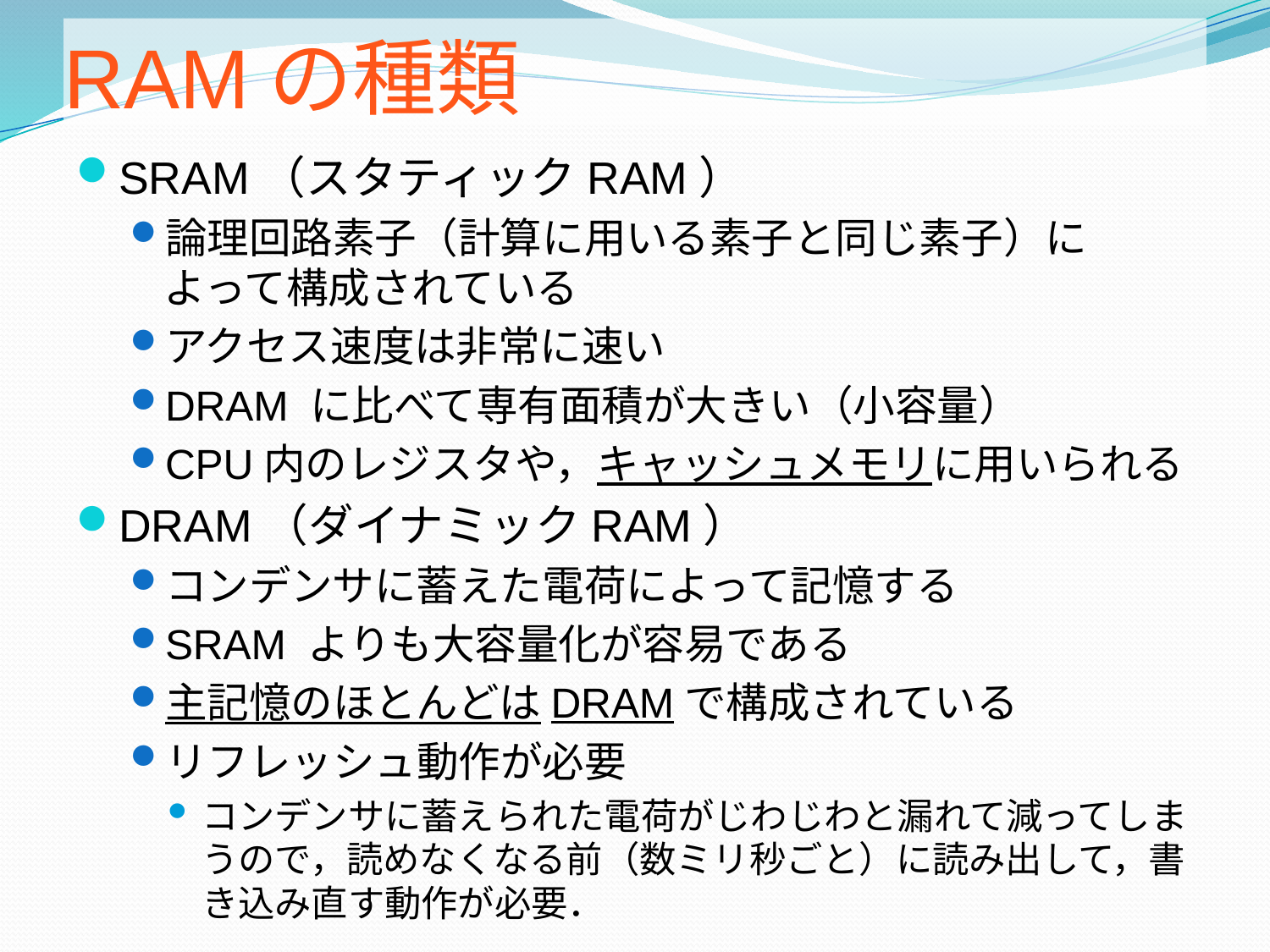

# RAMの種類
SRAM（スタティックRAM）
論理回路素子（計算に用いる素子と同じ素子）に
よって構成されている
アクセス速度は非常に速い
DRAM に比べて専有面積が大きい（小容量）
CPU内のレジスタや，キャッシュメモリに用いられる
DRAM（ダイナミックRAM）
コンデンサに蓄えた電荷によって記憶する
SRAM よりも大容量化が容易である
主記憶のほとんどはDRAMで構成されている
リフレッシュ動作が必要
コンデンサに蓄えられた電荷がじわじわと漏れて減ってしまうので，読めなくなる前（数ミリ秒ごと）に読み出して，書き込み直す動作が必要．